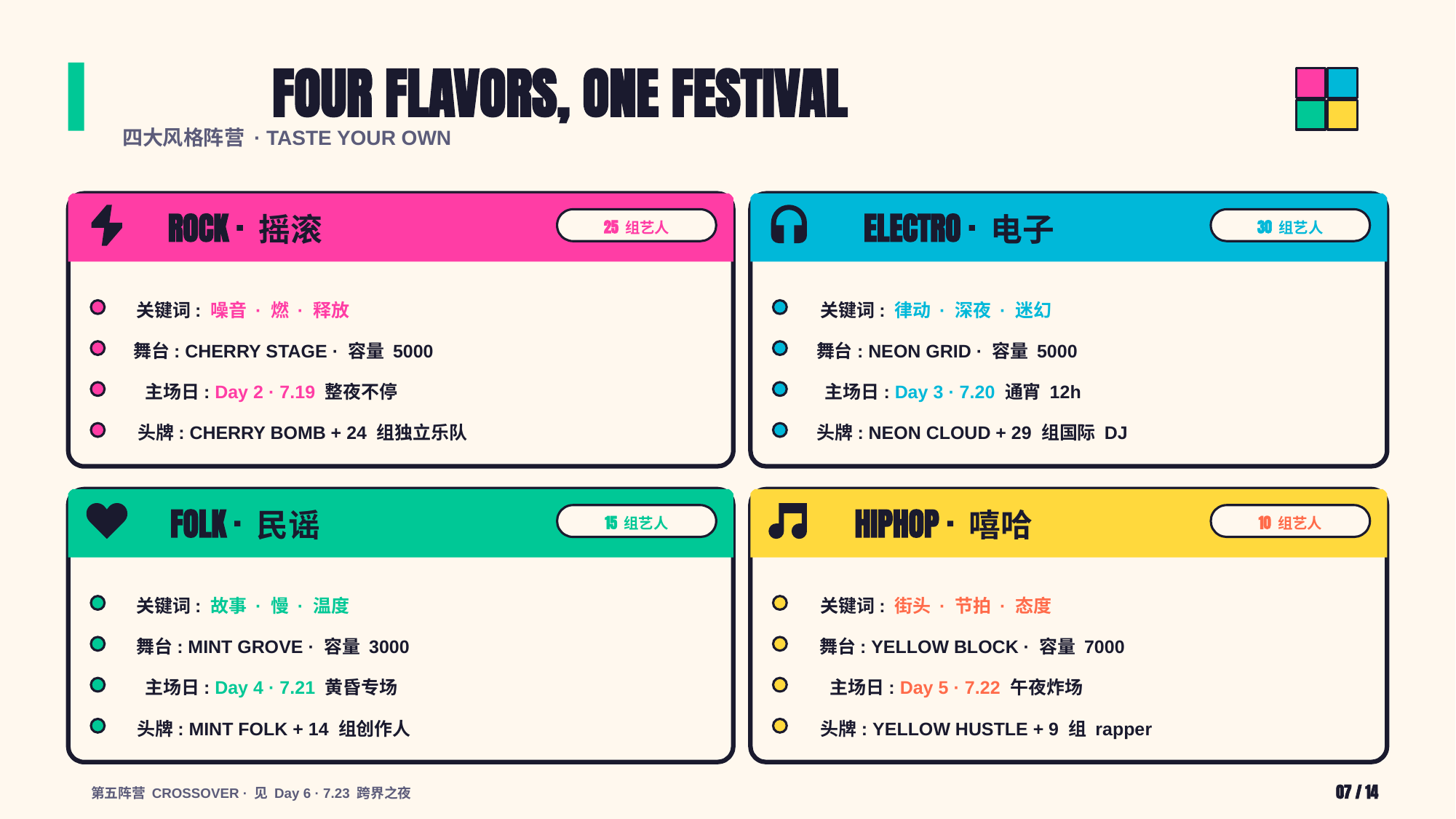

FOUR FLAVORS, ONE FESTIVAL

四大风格阵营 · TASTE YOUR OWN

ROCK · 摇滚
25 组艺人
关键词: 噪音 · 燃 · 释放

舞台: CHERRY STAGE · 容量 5000

主场日: Day 2 · 7.19 整夜不停

头牌: CHERRY BOMB + 24 组独立乐队

ELECTRO · 电子
30 组艺人
关键词: 律动 · 深夜 · 迷幻

舞台: NEON GRID · 容量 5000

主场日: Day 3 · 7.20 通宵 12h

头牌: NEON CLOUD + 29 组国际 DJ

FOLK · 民谣
15 组艺人
关键词: 故事 · 慢 · 温度

舞台: MINT GROVE · 容量 3000

主场日: Day 4 · 7.21 黄昏专场

头牌: MINT FOLK + 14 组创作人

HIPHOP · 嘻哈
10 组艺人
关键词: 街头 · 节拍 · 态度

舞台: YELLOW BLOCK · 容量 7000

主场日: Day 5 · 7.22 午夜炸场

头牌: YELLOW HUSTLE + 9 组 rapper

07 / 14
第五阵营 CROSSOVER · 见 Day 6 · 7.23 跨界之夜